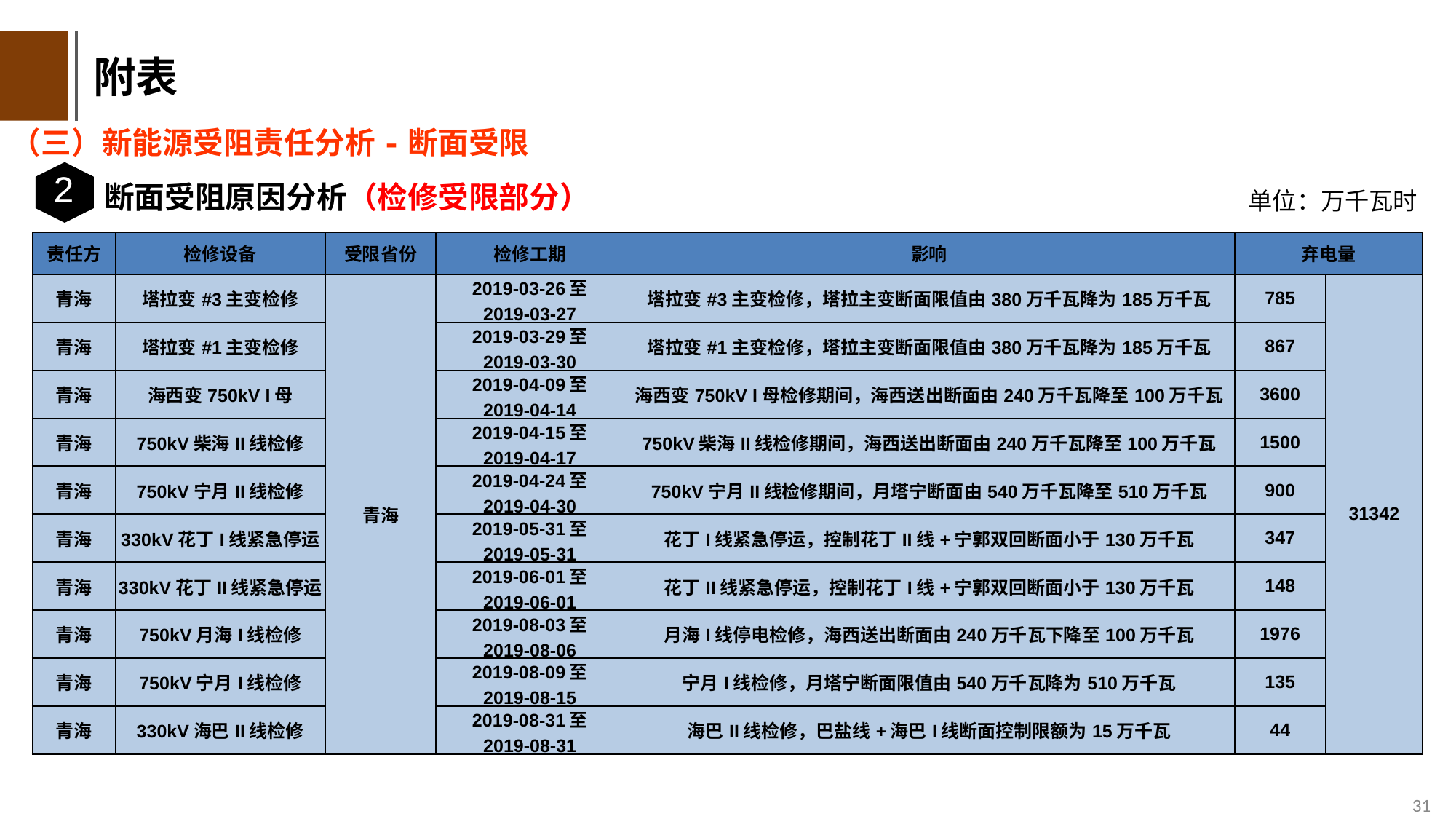

附表
（三）新能源受阻责任分析-断面受限
2

断面受阻原因分析（检修受限部分）
单位：万千瓦时
| 责任方 | 检修设备 | 受限省份 | 检修工期 | 影响 | 弃电量 |  |
| --- | --- | --- | --- | --- | --- | --- |
| 青海 | 塔拉变#3主变检修 | 青海 | 2019-03-26至 2019-03-27 | 塔拉变#3主变检修，塔拉主变断面限值由380万千瓦降为185万千瓦 | 785 | 31342 |
| 青海 | 塔拉变#1主变检修 |  | 2019-03-29至 2019-03-30 | 塔拉变#1主变检修，塔拉主变断面限值由380万千瓦降为185万千瓦 | 867 |  |
| 青海 | 海西变750kV I母 |  | 2019-04-09至 2019-04-14 | 海西变750kV I母检修期间，海西送出断面由240万千瓦降至100万千瓦 | 3600 |  |
| 青海 | 750kV柴海II线检修 |  | 2019-04-15至 2019-04-17 | 750kV柴海II线检修期间，海西送出断面由240万千瓦降至100万千瓦 | 1500 |  |
| 青海 | 750kV宁月II线检修 |  | 2019-04-24至 2019-04-30 | 750kV宁月II线检修期间，月塔宁断面由540万千瓦降至510万千瓦 | 900 |  |
| 青海 | 330kV花丁I线紧急停运 |  | 2019-05-31至 2019-05-31 | 花丁I线紧急停运，控制花丁II线+宁郭双回断面小于130万千瓦 | 347 |  |
| 青海 | 330kV花丁II线紧急停运 |  | 2019-06-01至 2019-06-01 | 花丁II线紧急停运，控制花丁I线+宁郭双回断面小于130万千瓦 | 148 |  |
| 青海 | 750kV月海I线检修 |  | 2019-08-03至 2019-08-06 | 月海I线停电检修，海西送出断面由240万千瓦下降至100万千瓦 | 1976 |  |
| 青海 | 750kV宁月I线检修 |  | 2019-08-09至 2019-08-15 | 宁月I线检修，月塔宁断面限值由540万千瓦降为510万千瓦 | 135 |  |
| 青海 | 330kV海巴II线检修 |  | 2019-08-31至 2019-08-31 | 海巴II线检修，巴盐线+海巴I线断面控制限额为15万千瓦 | 44 |  |
31